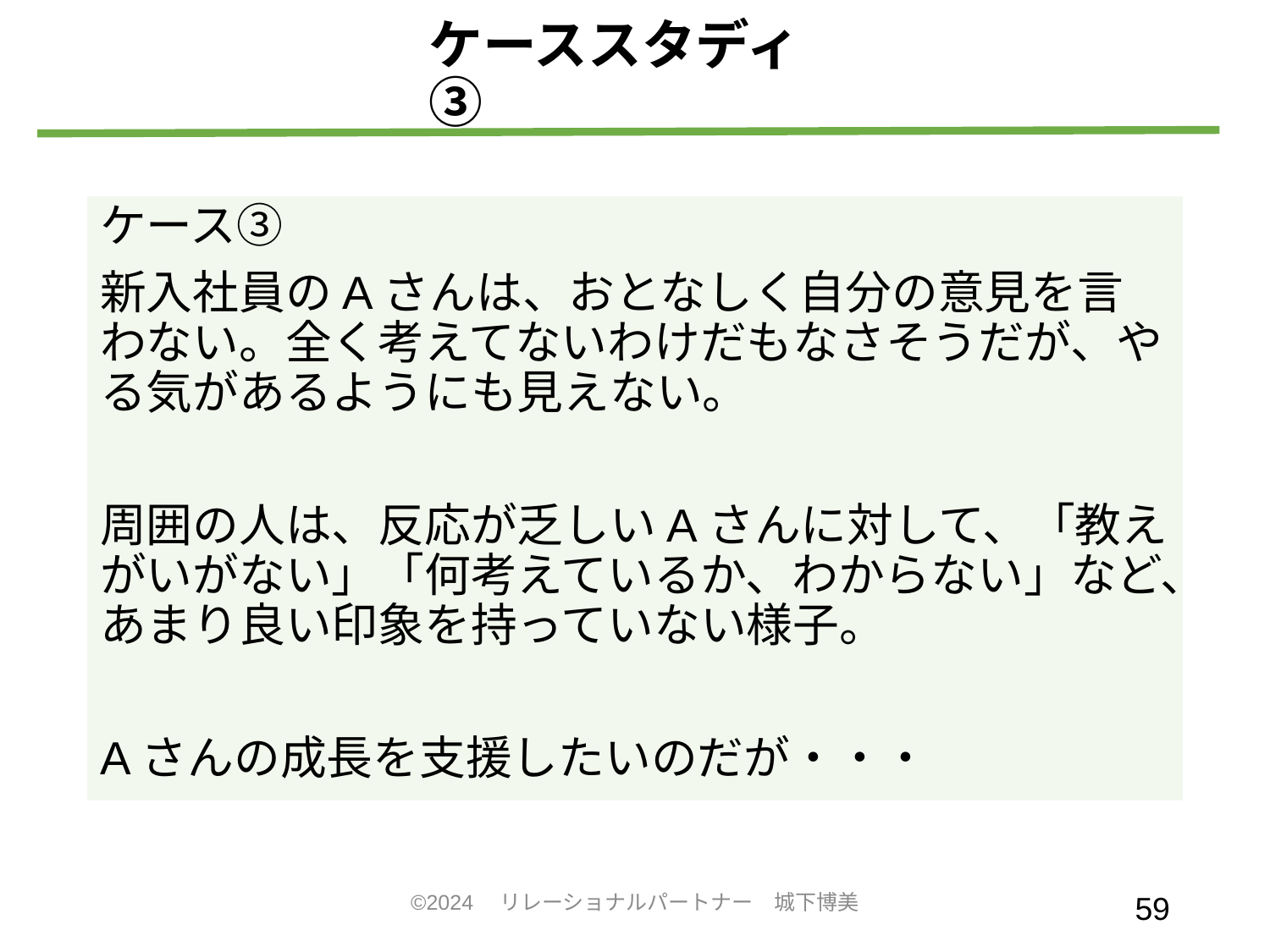

# ケーススタディ③
ケース③
新入社員のAさんは、おとなしく自分の意見を言わない。全く考えてないわけだもなさそうだが、やる気があるようにも見えない。

周囲の人は、反応が乏しいAさんに対して、「教えがいがない」「何考えているか、わからない」など、あまり良い印象を持っていない様子。

Aさんの成長を支援したいのだが・・・
©2024　リレーショナルパートナー　城下博美
59